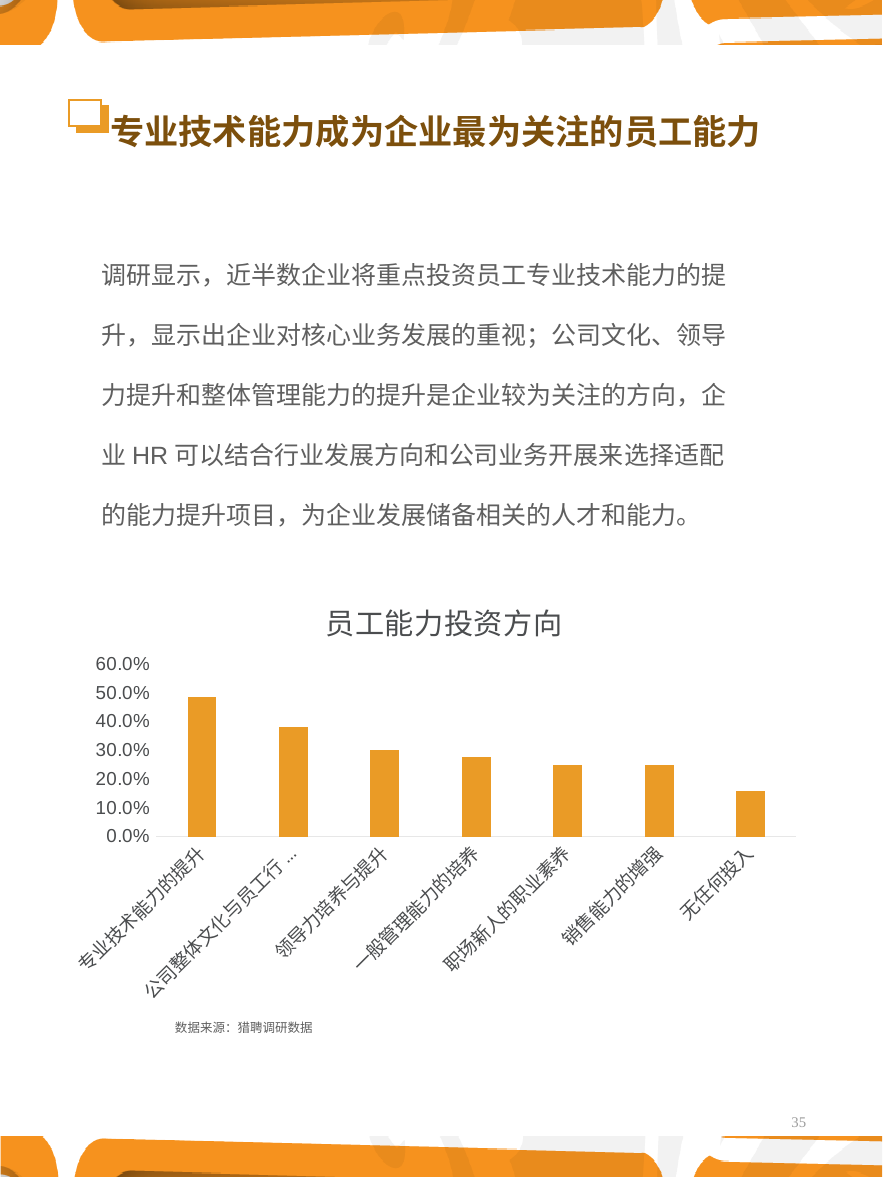

# 专业技术能力成为企业最为关注的员工能力

调研显示，近半数企业将重点投资员工专业技术能力的提升，显示出企业对核心业务发展的重视；公司文化、领导力提升和整体管理能力的提升是企业较为关注的方向，企业HR可以结合行业发展方向和公司业务开展来选择适配的能力提升项目，为企业发展储备相关的人才和能力。

### Chart: 员工能力投资方向

| Category |  |
|---|---|
| 专业技术能力的提升 | 0.4872448979591837 |
| 公司整体文化与员工行为的提升 | 0.3826530612244898 |
| 领导力培养与提升 | 0.3010204081632653 |
| 一般管理能力的培养 | 0.2780612244897959 |
| 职场新人的职业素养 | 0.25 |
| 销售能力的增强 | 0.25 |
| 无任何投入 | 0.15816326530612246 |
数据来源：猎聘调研数据
35